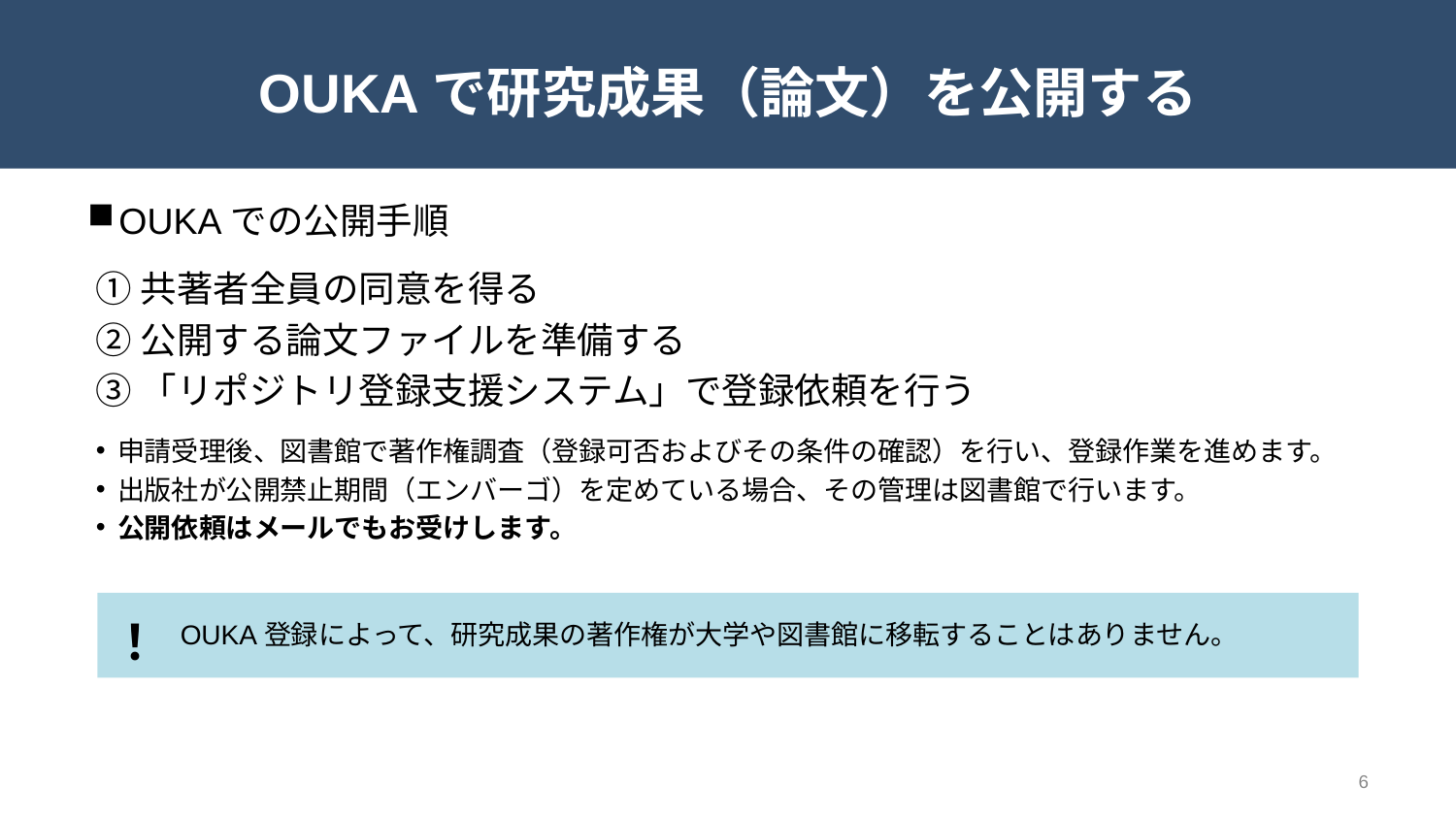

# OUKAで研究成果（論文）を公開する
OUKAでの公開手順

 ①共著者全員の同意を得る
 ②公開する論文ファイルを準備する
 ③「リポジトリ登録支援システム」で登録依頼を行う

申請受理後、図書館で著作権調査（登録可否およびその条件の確認）を行い、登録作業を進めます。
出版社が公開禁止期間（エンバーゴ）を定めている場合、その管理は図書館で行います。
公開依頼はメールでもお受けします。

！
OUKA登録によって、研究成果の著作権が大学や図書館に移転することはありません。
6